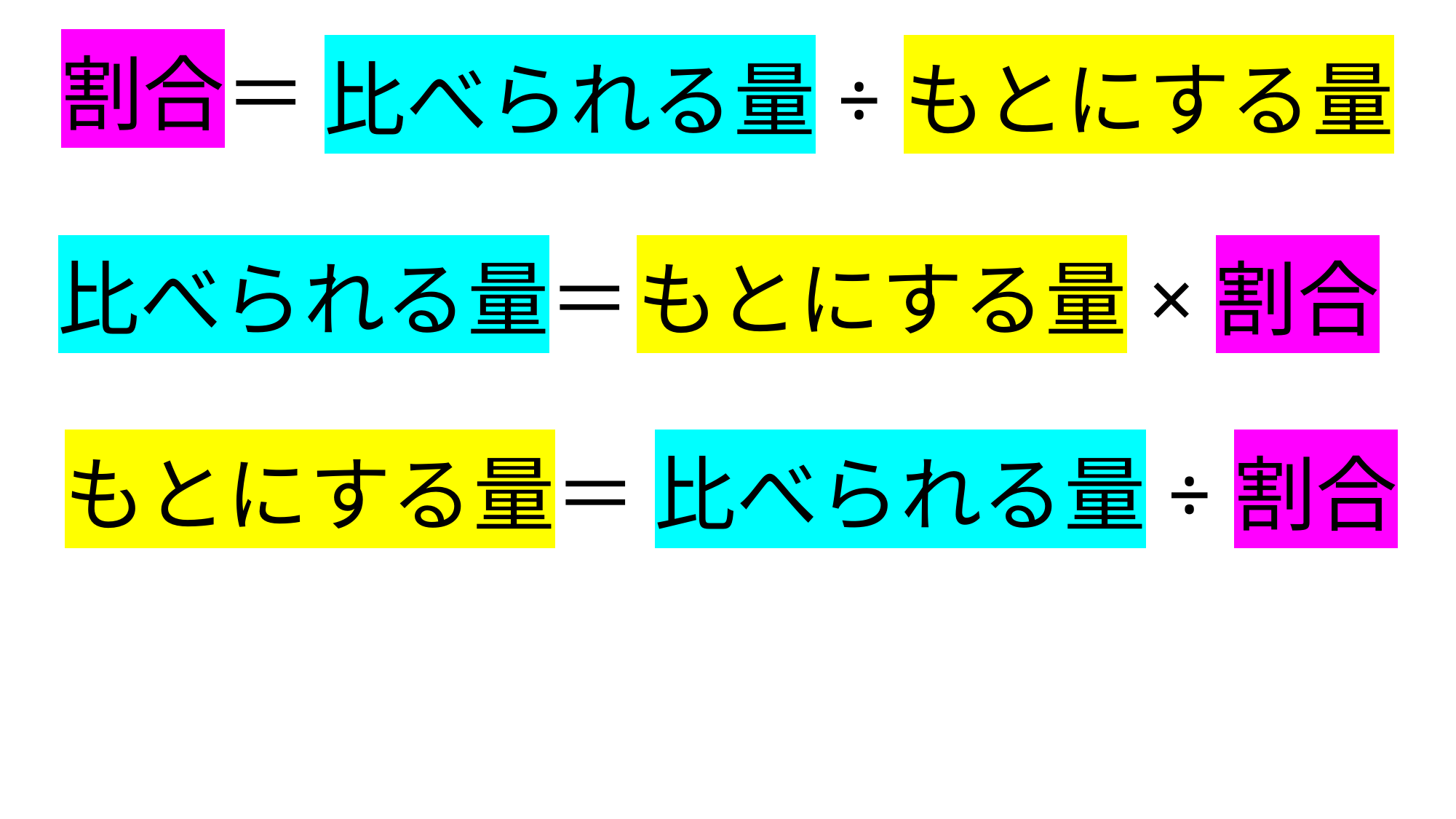

割合＝
比べられる量÷もとにする量
比べられる量＝
もとにする量×割合
もとにする量＝
比べられる量÷割合